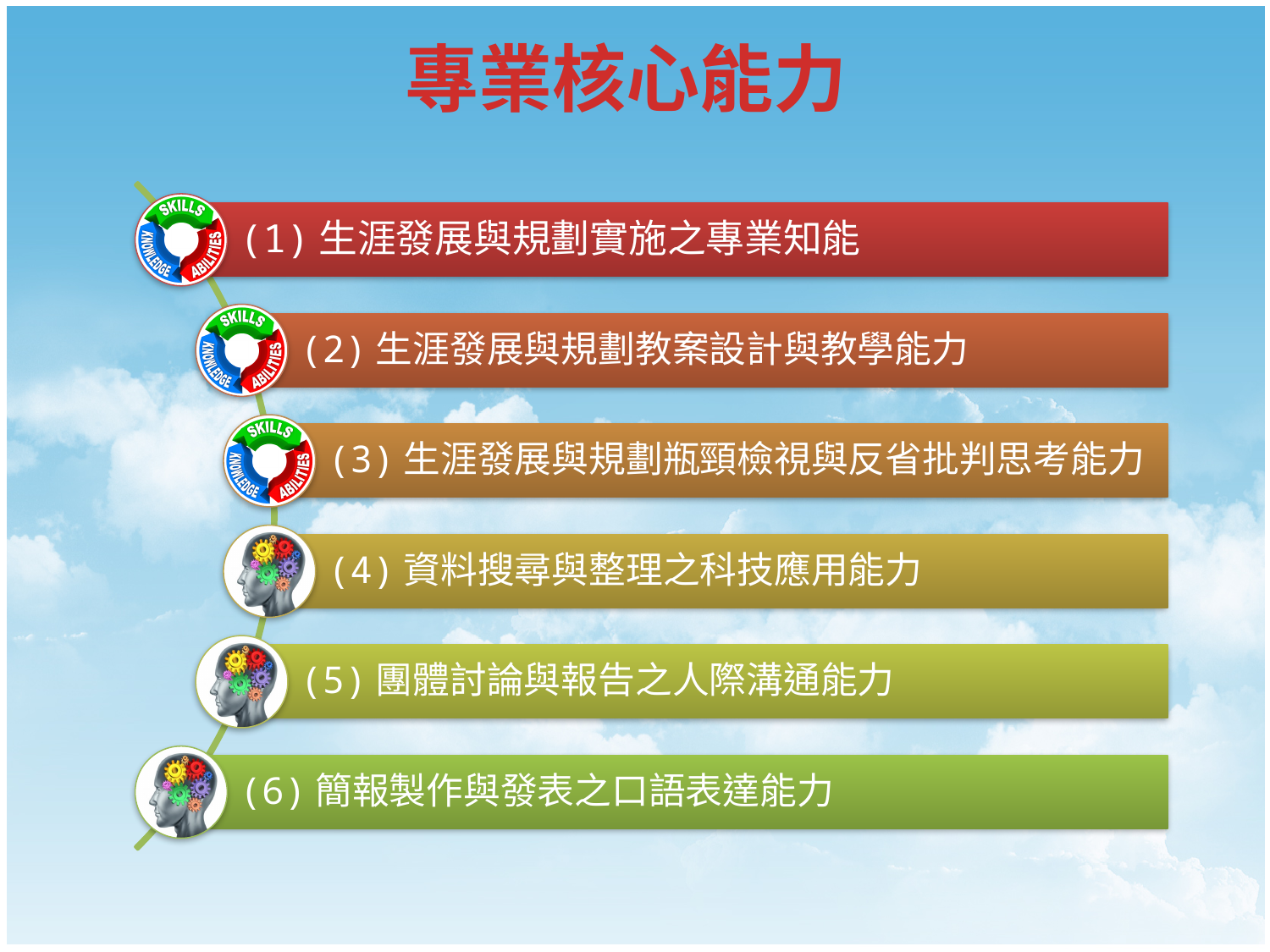

# 專業核心能力
(1)生涯發展與規劃實施之專業知能
(2)生涯發展與規劃教案設計與教學能力
(3)生涯發展與規劃瓶頸檢視與反省批判思考能力
(4)資料搜尋與整理之科技應用能力
(5)團體討論與報告之人際溝通能力
(6)簡報製作與發表之口語表達能力